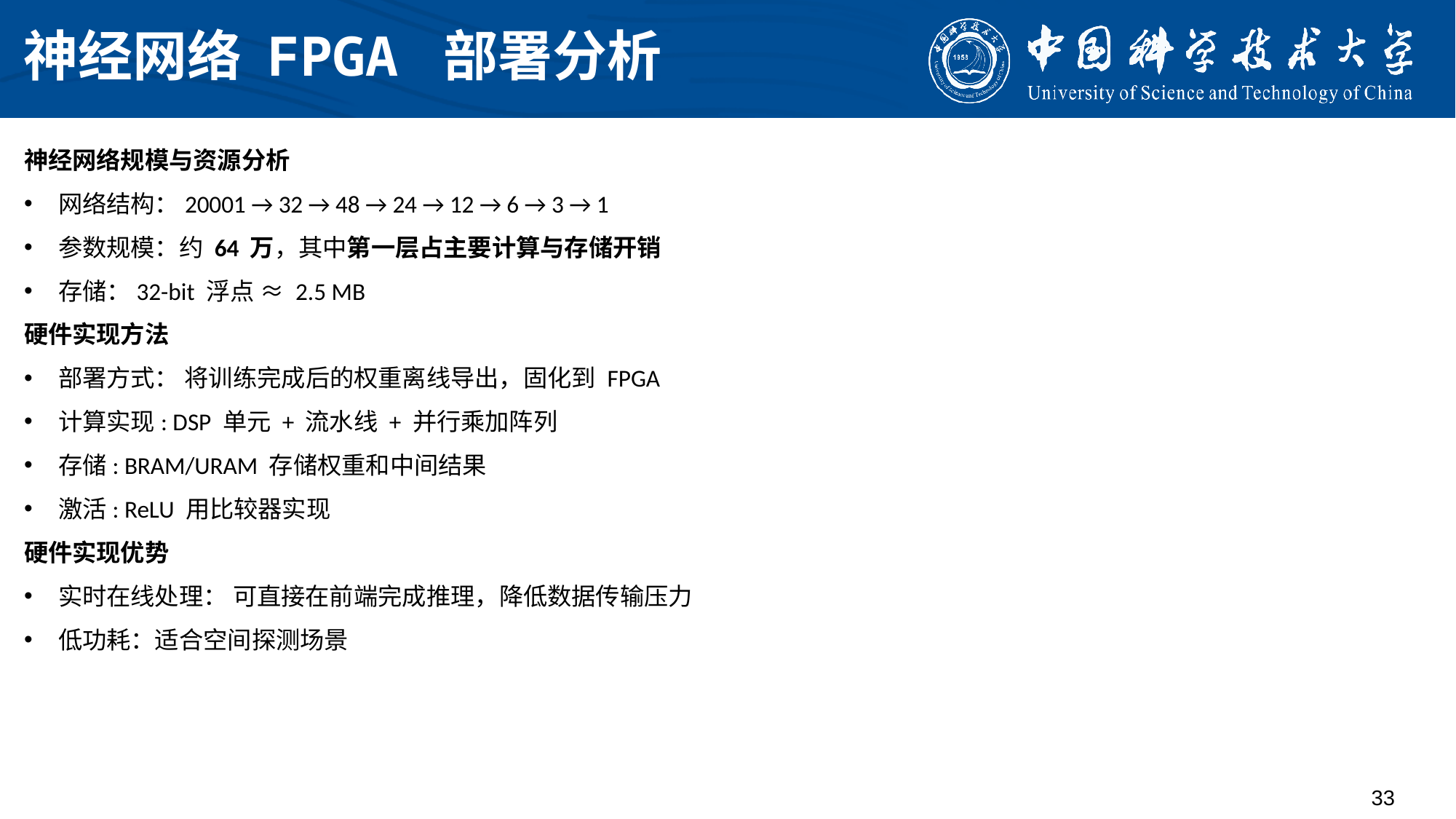

# 神经网络 FPGA 部署分析
神经网络规模与资源分析
网络结构：20001 → 32 → 48 → 24 → 12 → 6 → 3 → 1
参数规模：约 64 万，其中第一层占主要计算与存储开销
存储：32-bit 浮点 ≈ 2.5 MB
硬件实现方法
部署方式： 将训练完成后的权重离线导出，固化到 FPGA
计算实现: DSP 单元 + 流水线 + 并行乘加阵列
存储: BRAM/URAM 存储权重和中间结果
激活: ReLU 用比较器实现
硬件实现优势
实时在线处理： 可直接在前端完成推理，降低数据传输压力
低功耗：适合空间探测场景

33